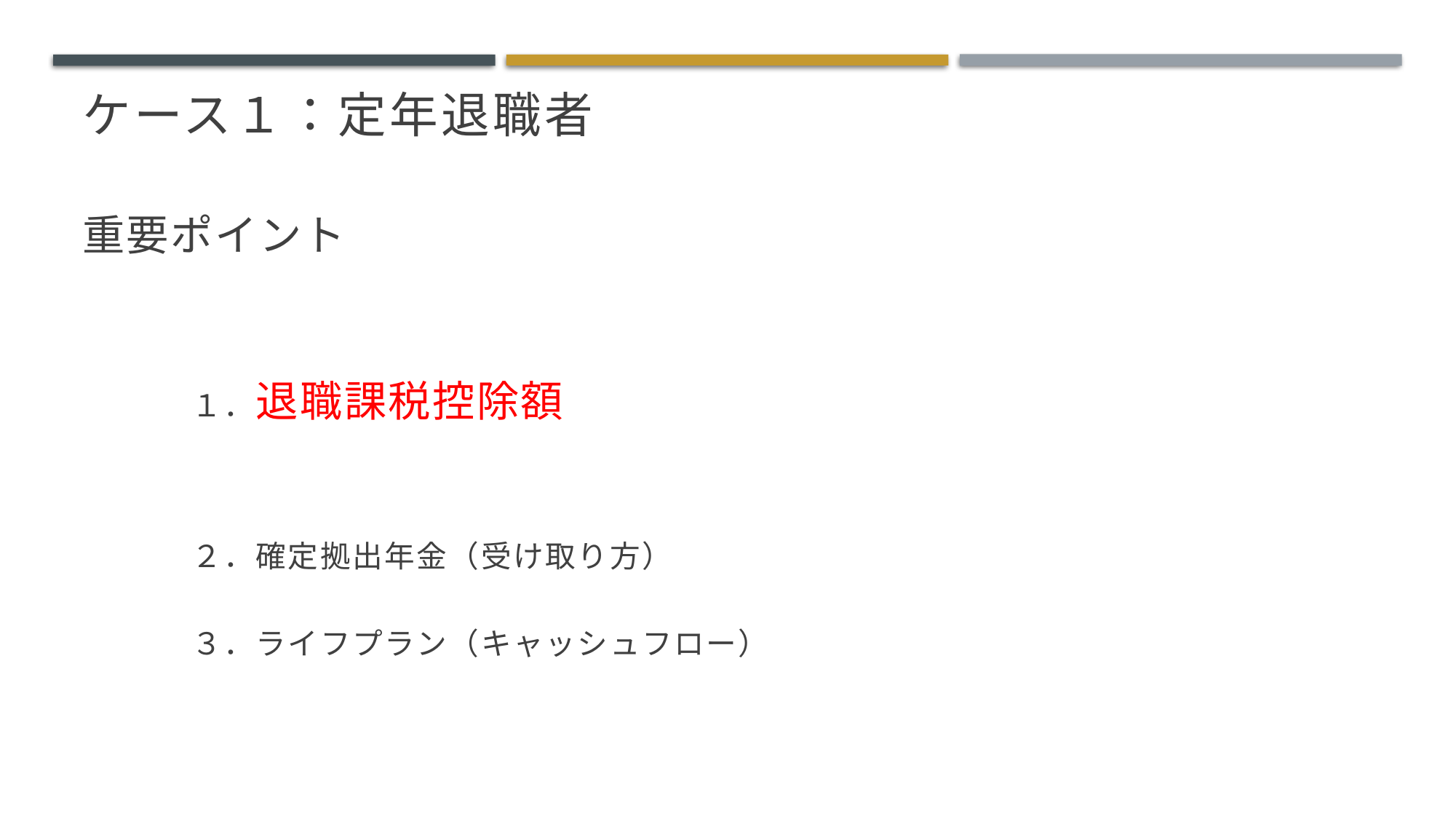

# ケース１：定年退職者
重要ポイント
	１．退職課税控除額
	２．確定拠出年金（受け取り方）
	３．ライフプラン（キャッシュフロー）